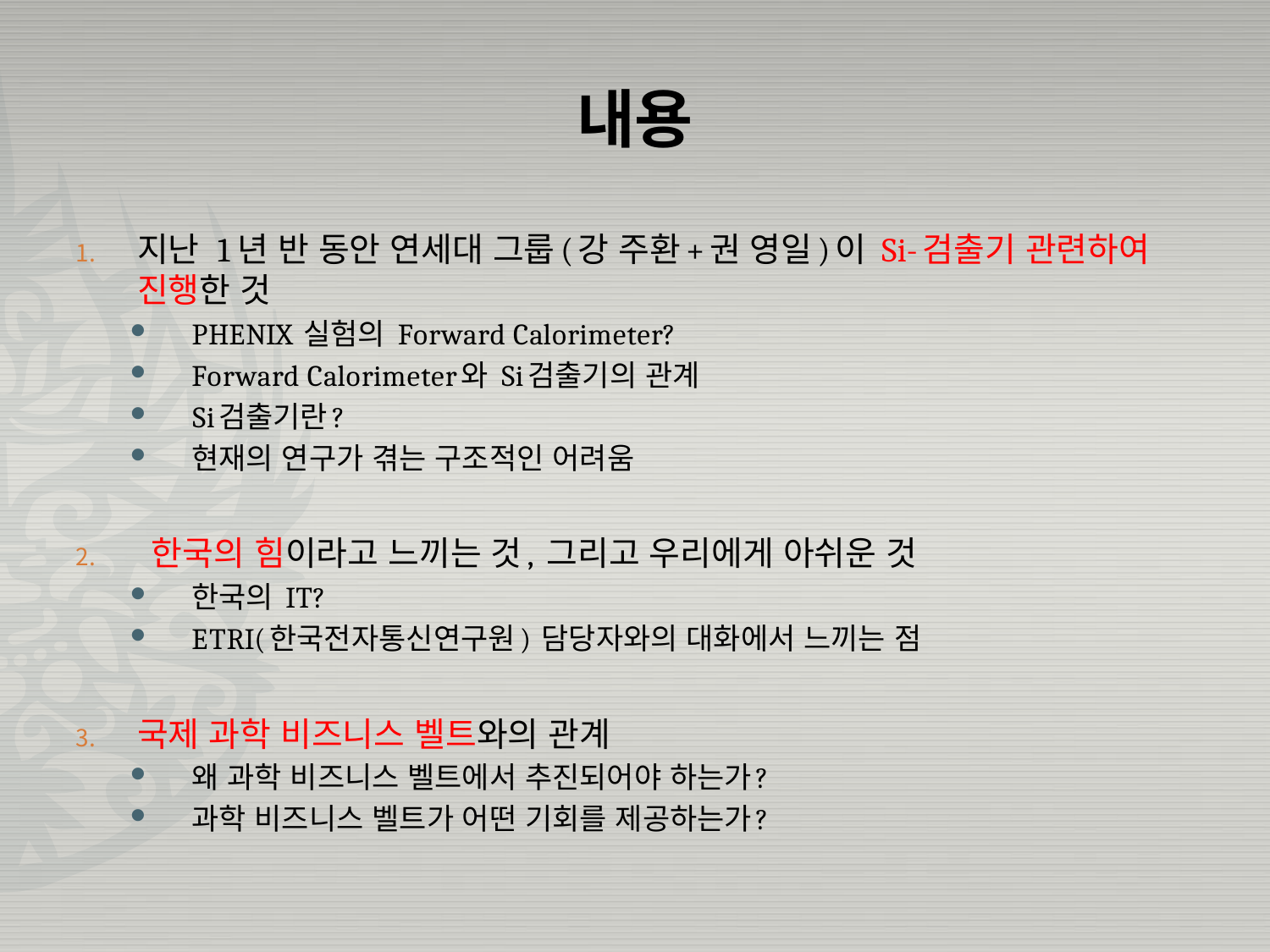

# 내용
지난 1년 반 동안 연세대 그룹(강 주환+권 영일)이 Si-검출기 관련하여 진행한 것
PHENIX 실험의 Forward Calorimeter?
Forward Calorimeter와 Si검출기의 관계
Si검출기란?
현재의 연구가 겪는 구조적인 어려움

 한국의 힘이라고 느끼는 것, 그리고 우리에게 아쉬운 것
한국의 IT?
ETRI(한국전자통신연구원) 담당자와의 대화에서 느끼는 점

국제 과학 비즈니스 벨트와의 관계
왜 과학 비즈니스 벨트에서 추진되어야 하는가?
과학 비즈니스 벨트가 어떤 기회를 제공하는가?